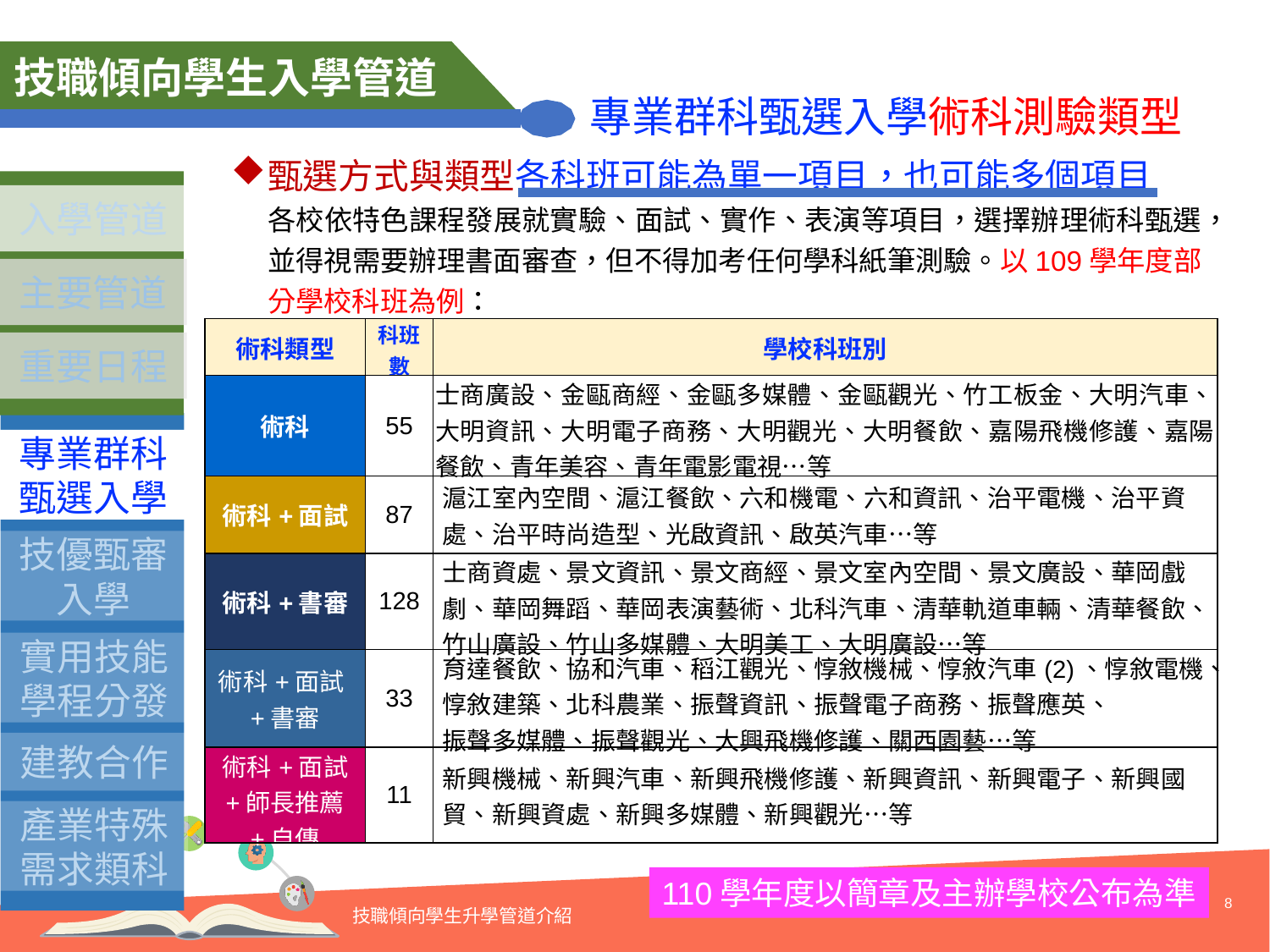

技職傾向學生入學管道

專業群科甄選入學術科測驗類型
甄選方式與類型各科班可能為單一項目，也可能多個項目
各校依特色課程發展就實驗、面試、實作、表演等項目，選擇辦理術科甄選，並得視需要辦理書面審查，但不得加考任何學科紙筆測驗。以109學年度部分學校科班為例：

入學管道
主要管道
重要日程
| 術科類型 | 科班數 | 學校科班別 |
| --- | --- | --- |
| 術科 | 55 | 士商廣設、金甌商經、金甌多媒體、金甌觀光、竹工板金、大明汽車、大明資訊、大明電子商務、大明觀光、大明餐飲、嘉陽飛機修護、嘉陽餐飲、青年美容、青年電影電視…等 |
| 術科+面試 | 87 | 滬江室內空間、滬江餐飲、六和機電、六和資訊、治平電機、治平資處、治平時尚造型、光啟資訊、啟英汽車…等 |
| 術科+書審 | 128 | 士商資處、景文資訊、景文商經、景文室內空間、景文廣設、華岡戲劇、華岡舞蹈、華岡表演藝術、北科汽車、清華軌道車輛、清華餐飲、竹山廣設、竹山多媒體、大明美工、大明廣設…等 |
| 術科+面試+書審 | 33 | 育達餐飲、協和汽車、稻江觀光、惇敘機械、惇敘汽車(2)、惇敘電機、惇敘建築、北科農業、振聲資訊、振聲電子商務、振聲應英、 振聲多媒體、振聲觀光、大興飛機修護、關西園藝…等 |
| 術科+面試 +師長推薦 +自傳 | 11 | 新興機械、新興汽車、新興飛機修護、新興資訊、新興電子、新興國貿、新興資處、新興多媒體、新興觀光…等 |

專業群科
甄選入學
技優甄審入學
實用技能學程分發
建教合作
產業特殊需求類科
110學年度以簡章及主辦學校公布為準
8